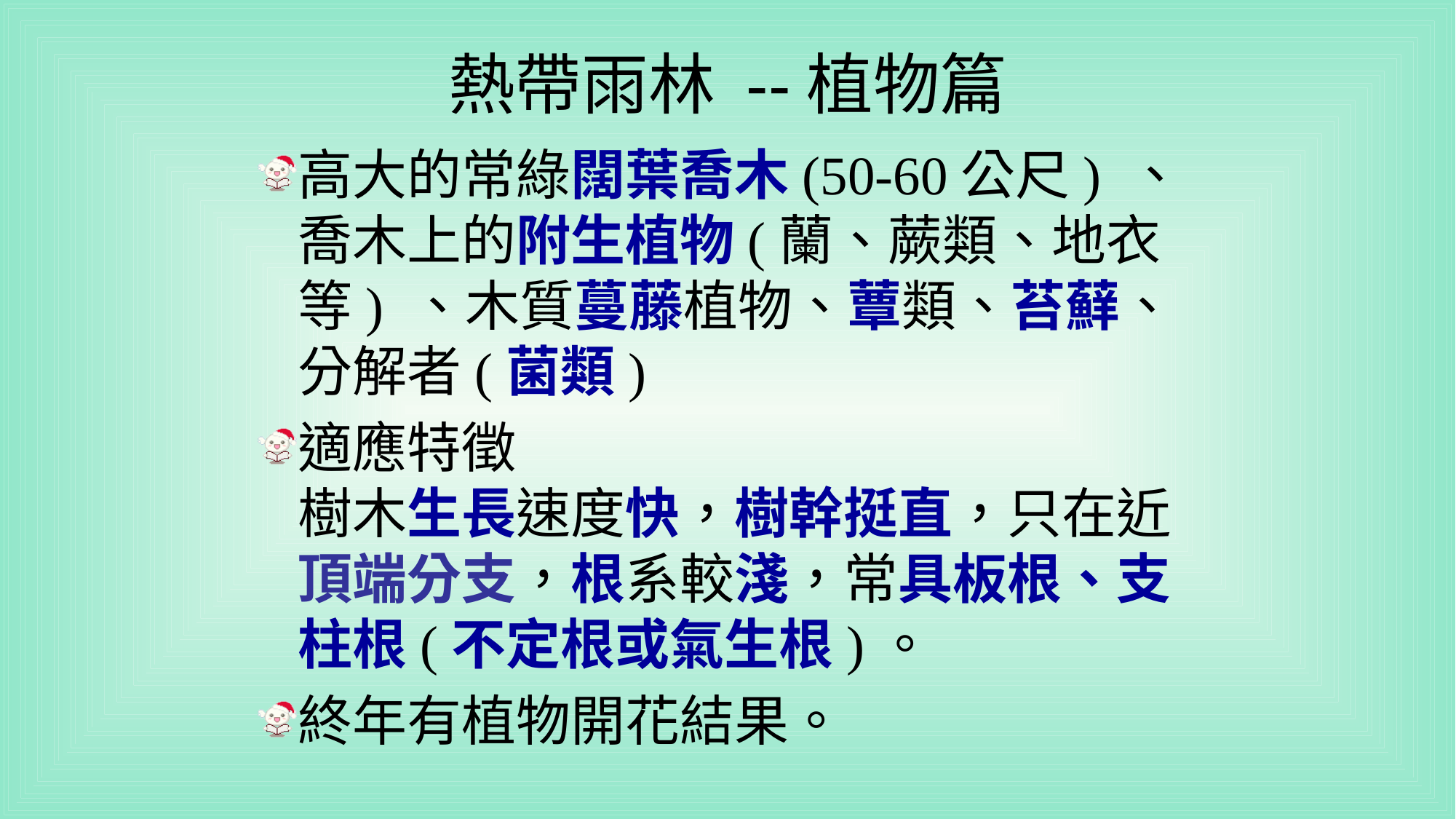

# 熱帶雨林 --植物篇
高大的常綠闊葉喬木(50-60公尺) 、
喬木上的附生植物(蘭、蕨類、地衣等) 、木質蔓藤植物、蕈類、苔蘚、分解者(菌類)
適應特徵
樹木生長速度快，樹幹挺直，只在近頂端分支，根系較淺，常具板根、支柱根(不定根或氣生根)。
終年有植物開花結果。